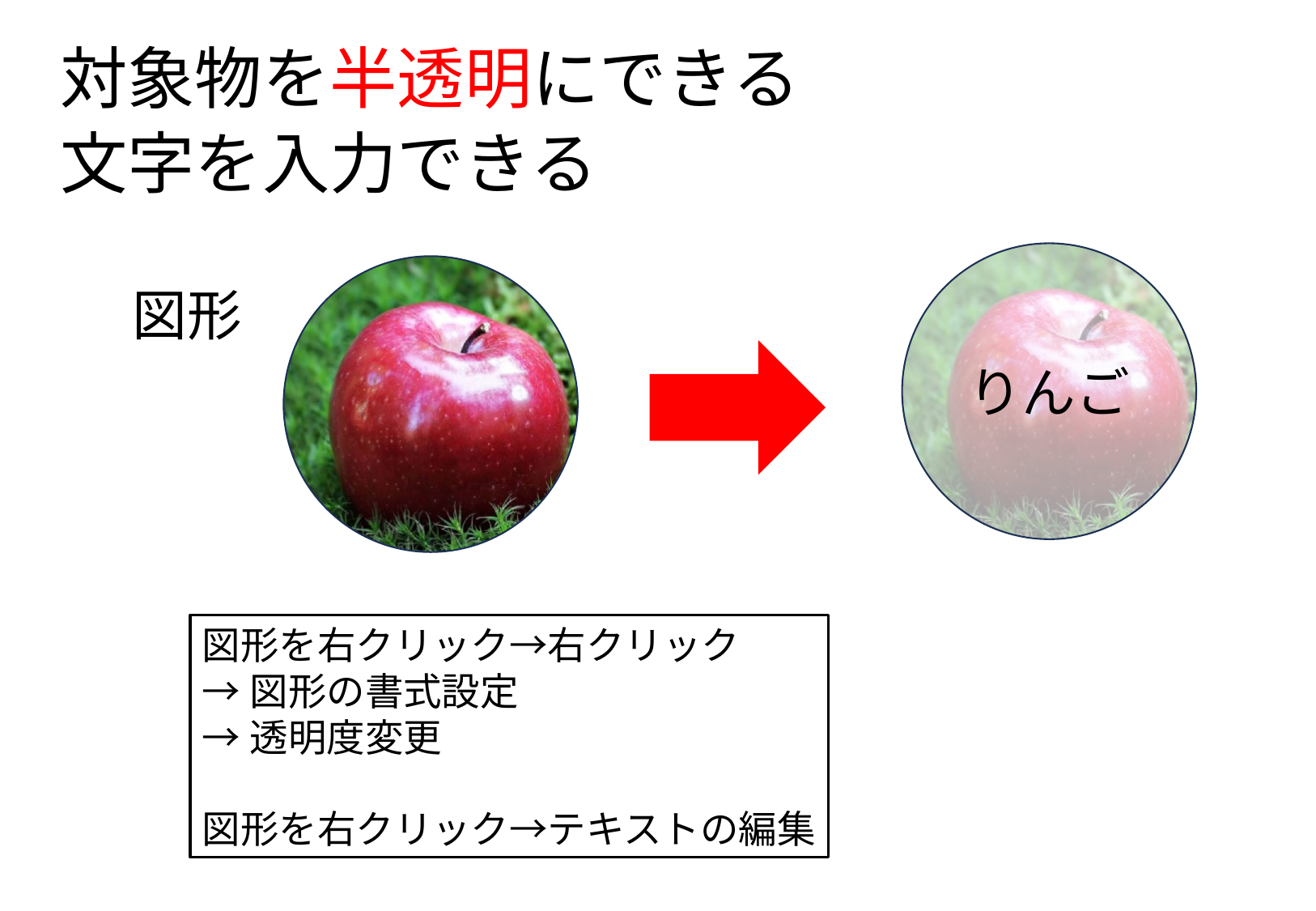

対象物を半透明にできる
文字を入力できる
りんご

図形

図形を右クリック→右クリック
→図形の書式設定
→透明度変更

図形を右クリック→テキストの編集